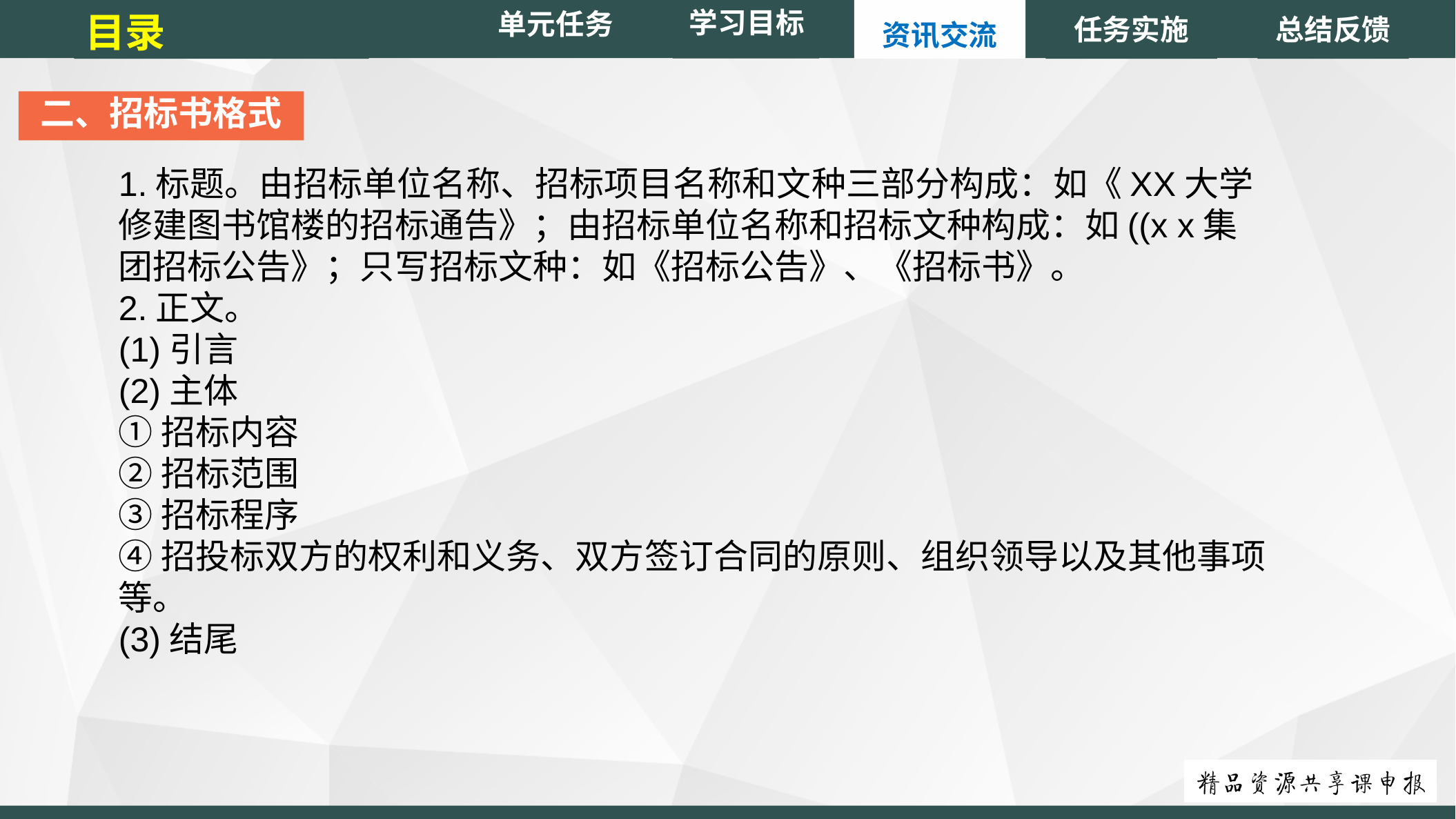

单元任务
目录
任务实施
总结反馈
学习目标
资讯交流

二、招标书格式
1.标题。由招标单位名称、招标项目名称和文种三部分构成：如《XX大学修建图书馆楼的招标通告》；由招标单位名称和招标文种构成：如((x x集团招标公告》；只写招标文种：如《招标公告》、《招标书》。
2.正文。
(1)引言
(2)主体
①招标内容
②招标范围
③招标程序
④招投标双方的权利和义务、双方签订合同的原则、组织领导以及其他事项等。
(3)结尾